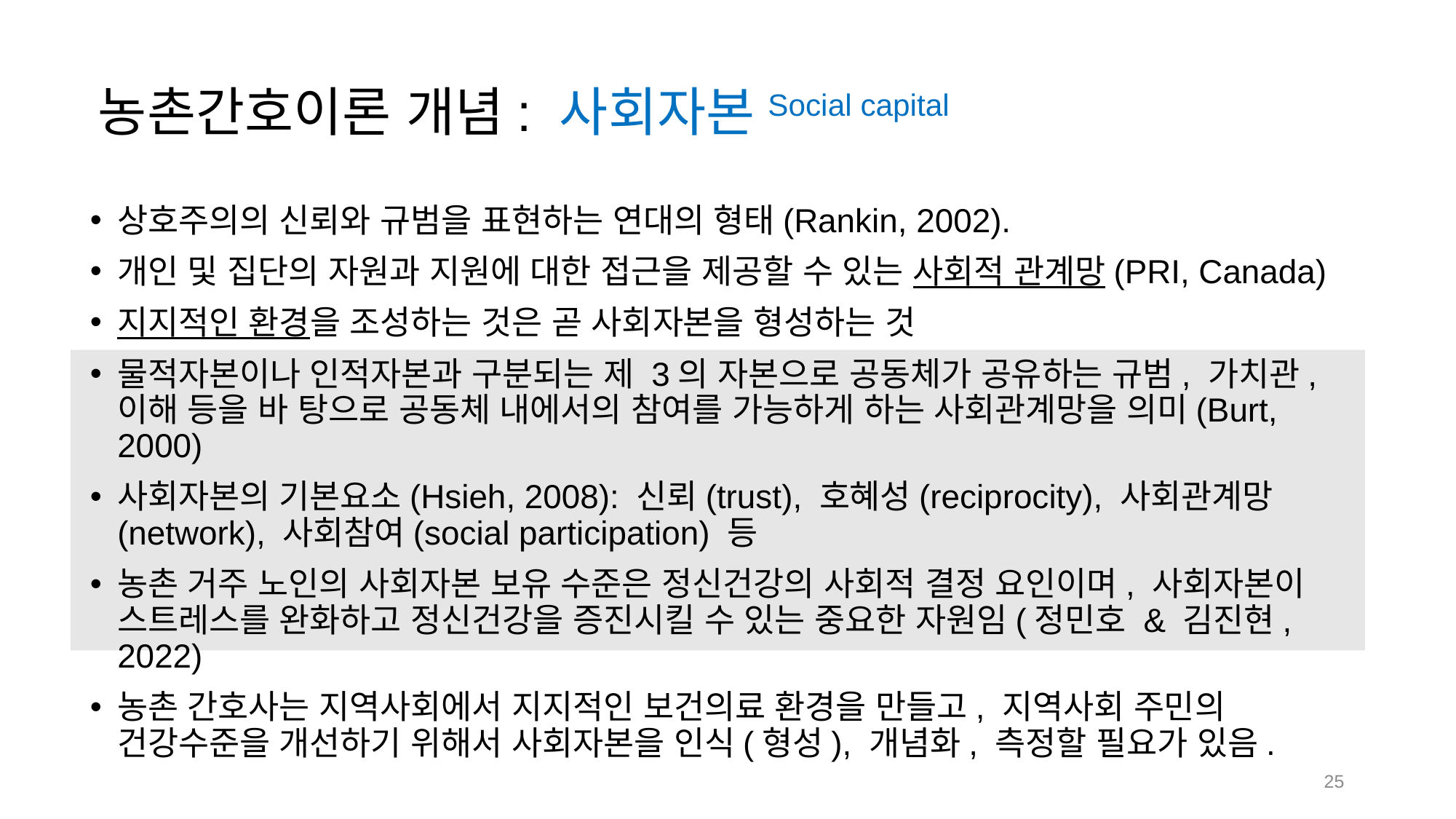

# 농촌간호이론 개념: 사회자본Social capital
상호주의의 신뢰와 규범을 표현하는 연대의 형태(Rankin, 2002).
개인 및 집단의 자원과 지원에 대한 접근을 제공할 수 있는 사회적 관계망(PRI, Canada)
지지적인 환경을 조성하는 것은 곧 사회자본을 형성하는 것
물적자본이나 인적자본과 구분되는 제 3의 자본으로 공동체가 공유하는 규범, 가치관, 이해 등을 바 탕으로 공동체 내에서의 참여를 가능하게 하는 사회관계망을 의미(Burt, 2000)
사회자본의 기본요소(Hsieh, 2008): 신뢰(trust), 호혜성(reciprocity), 사회관계망(network), 사회참여(social participation) 등
농촌 거주 노인의 사회자본 보유 수준은 정신건강의 사회적 결정 요인이며, 사회자본이 스트레스를 완화하고 정신건강을 증진시킬 수 있는 중요한 자원임(정민호 & 김진현, 2022)
농촌 간호사는 지역사회에서 지지적인 보건의료 환경을 만들고, 지역사회 주민의 건강수준을 개선하기 위해서 사회자본을 인식(형성), 개념화, 측정할 필요가 있음.

25